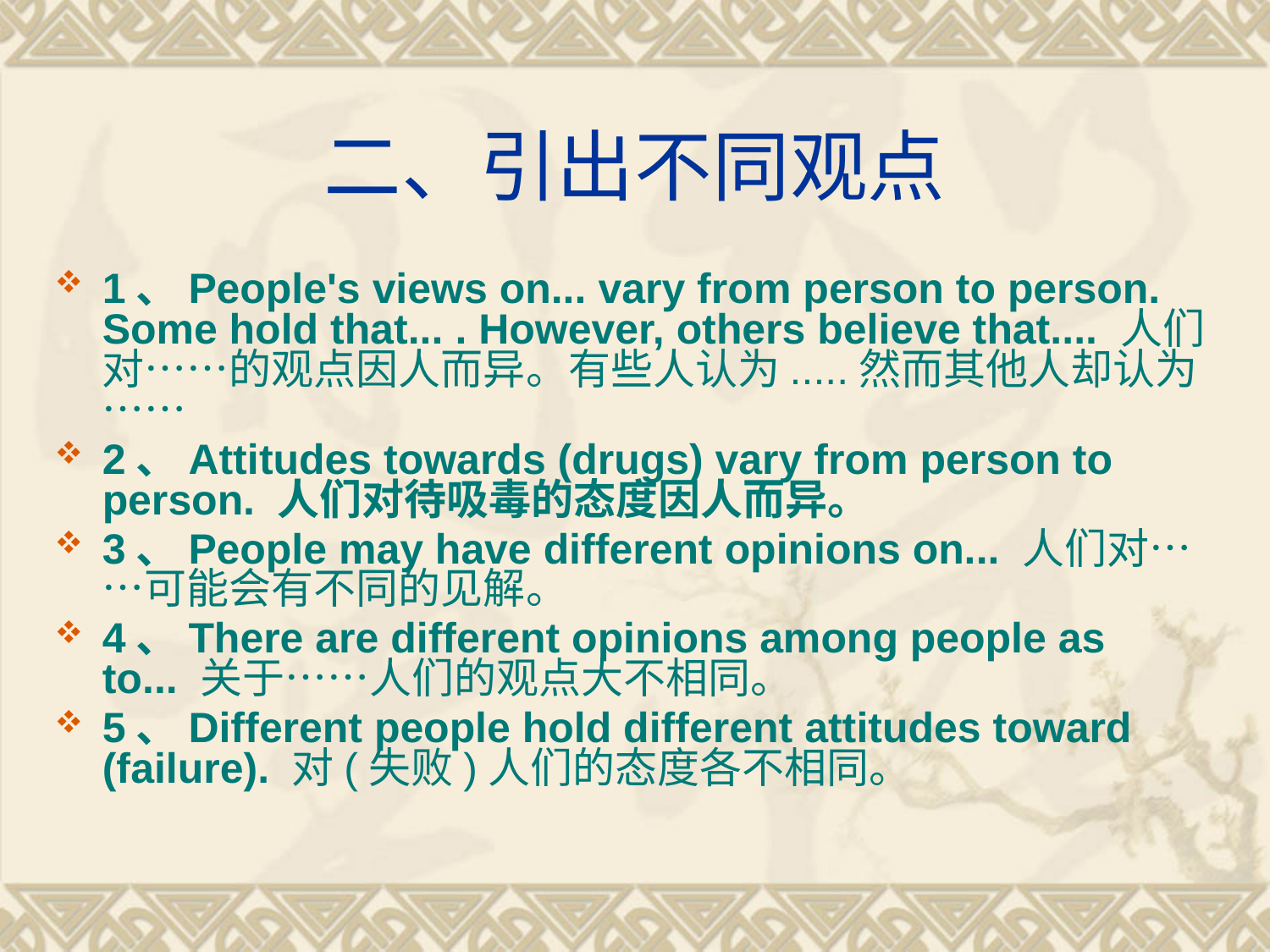

# 二、引出不同观点
1、People's views on... vary from person to person. Some hold that... . However, others believe that.... 人们对……的观点因人而异。有些人认为.....然而其他人却认为……
2、Attitudes towards (drugs) vary from person to person. 人们对待吸毒的态度因人而异。
3、People may have different opinions on... 人们对……可能会有不同的见解。
4、There are different opinions among people as to... 关于……人们的观点大不相同。
5、Different people hold different attitudes toward (failure). 对(失败)人们的态度各不相同。